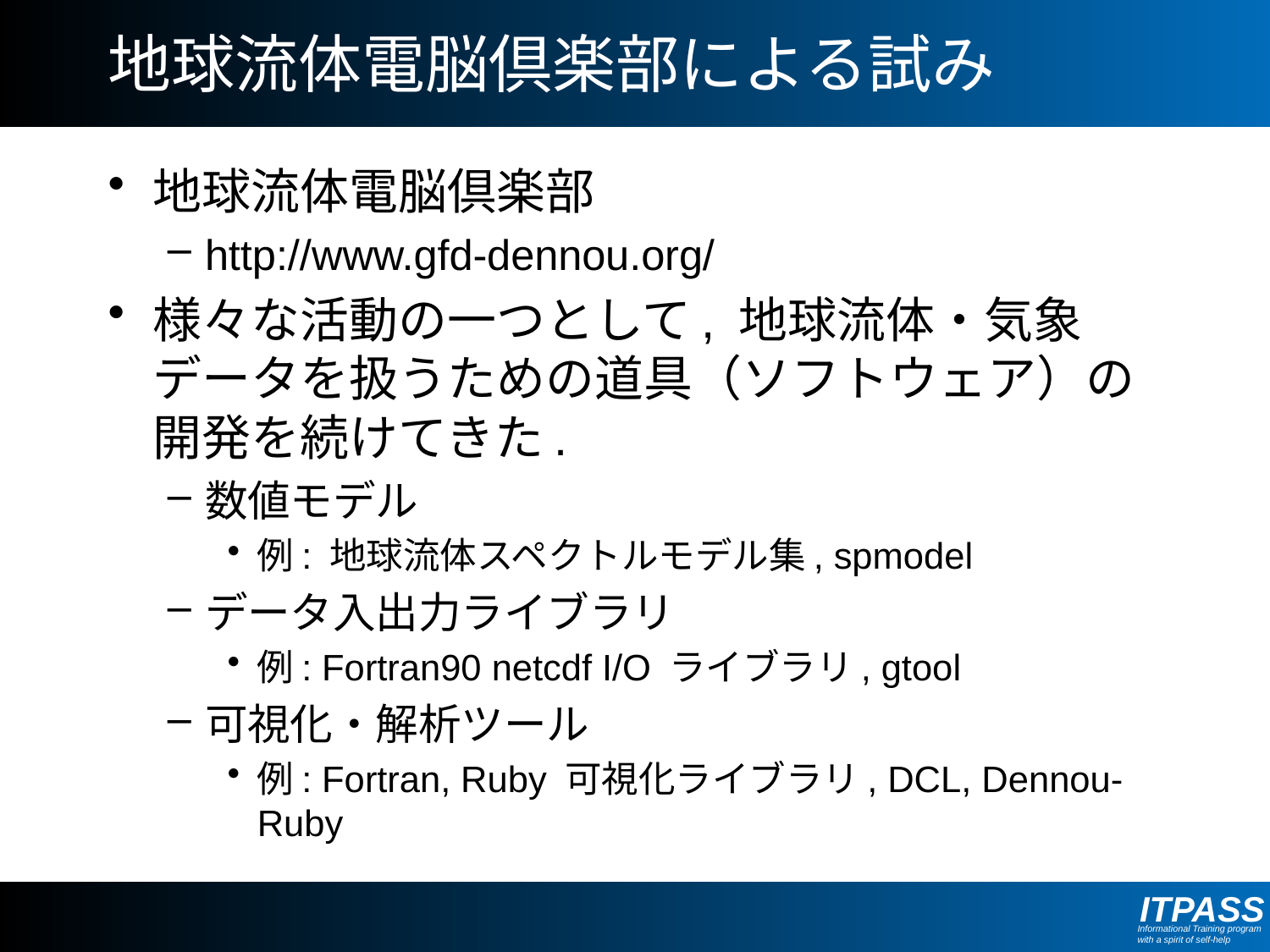

# 地球流体電脳倶楽部による試み
地球流体電脳倶楽部
http://www.gfd-dennou.org/
様々な活動の一つとして, 地球流体・気象データを扱うための道具（ソフトウェア）の開発を続けてきた.
数値モデル
例: 地球流体スペクトルモデル集, spmodel
データ入出力ライブラリ
例: Fortran90 netcdf I/O ライブラリ, gtool
可視化・解析ツール
例: Fortran, Ruby 可視化ライブラリ, DCL, Dennou-Ruby